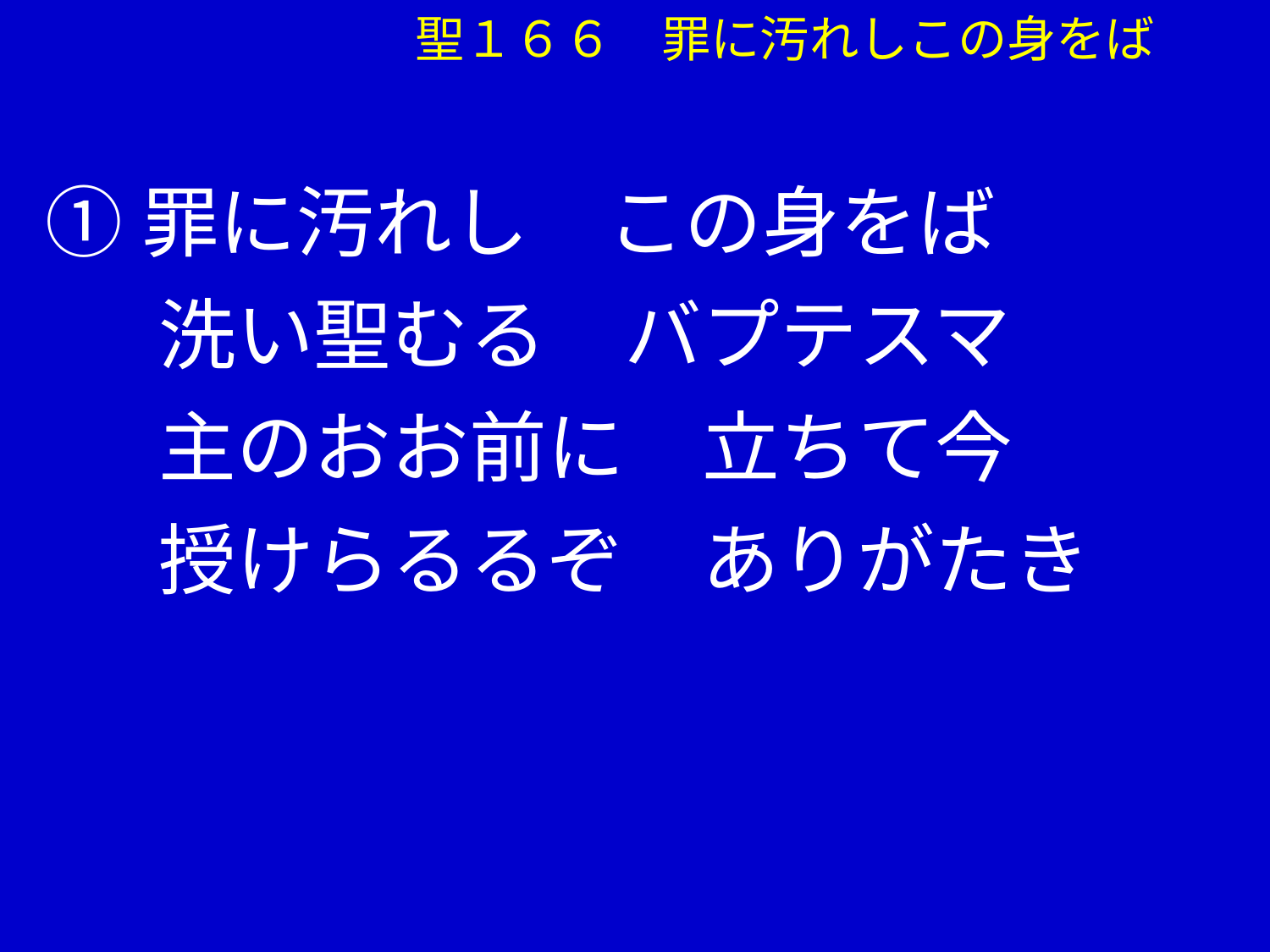

聖１６６　罪に汚れしこの身をば

①罪に汚れし　この身をば
 　洗い聖むる　バプテスマ
 　主のおお前に　立ちて今
 　授けらるるぞ　ありがたき